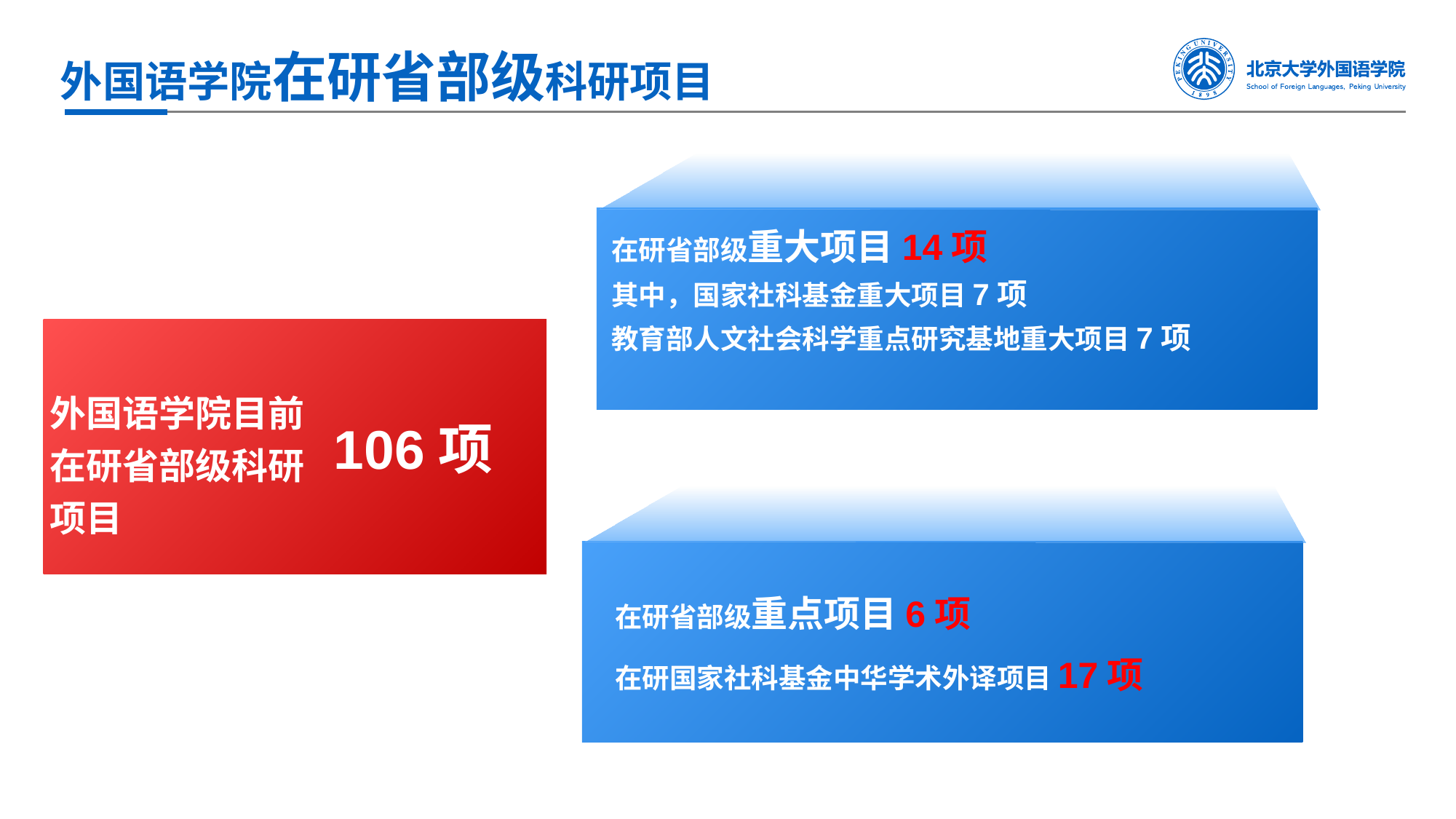

外国语学院在研省部级科研项目

在研省部级重大项目14项
其中，国家社科基金重大项目7项
教育部人文社会科学重点研究基地重大项目7项

外国语学院目前在研省部级科研项目
106项

  在研省部级重点项目6项
  在研国家社科基金中华学术外译项目17项